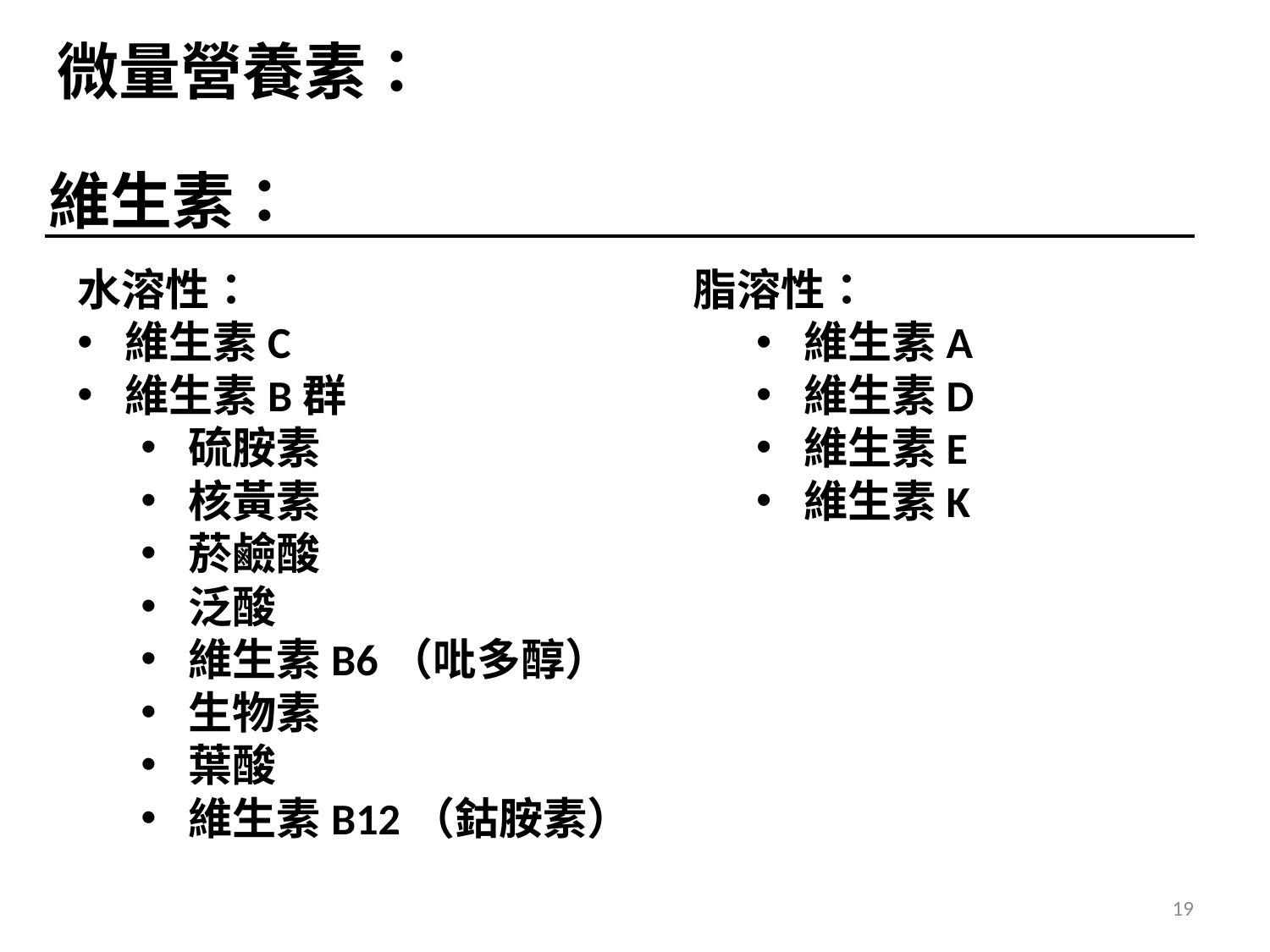

微量營養素：
維生素：
水溶性：
維生素C
維生素B群
硫胺素
核黃素
菸鹼酸
泛酸
維生素B6（吡多醇）
生物素
葉酸
維生素B12（鈷胺素）
脂溶性：
維生素A
維生素D
維生素E
維生素K
19